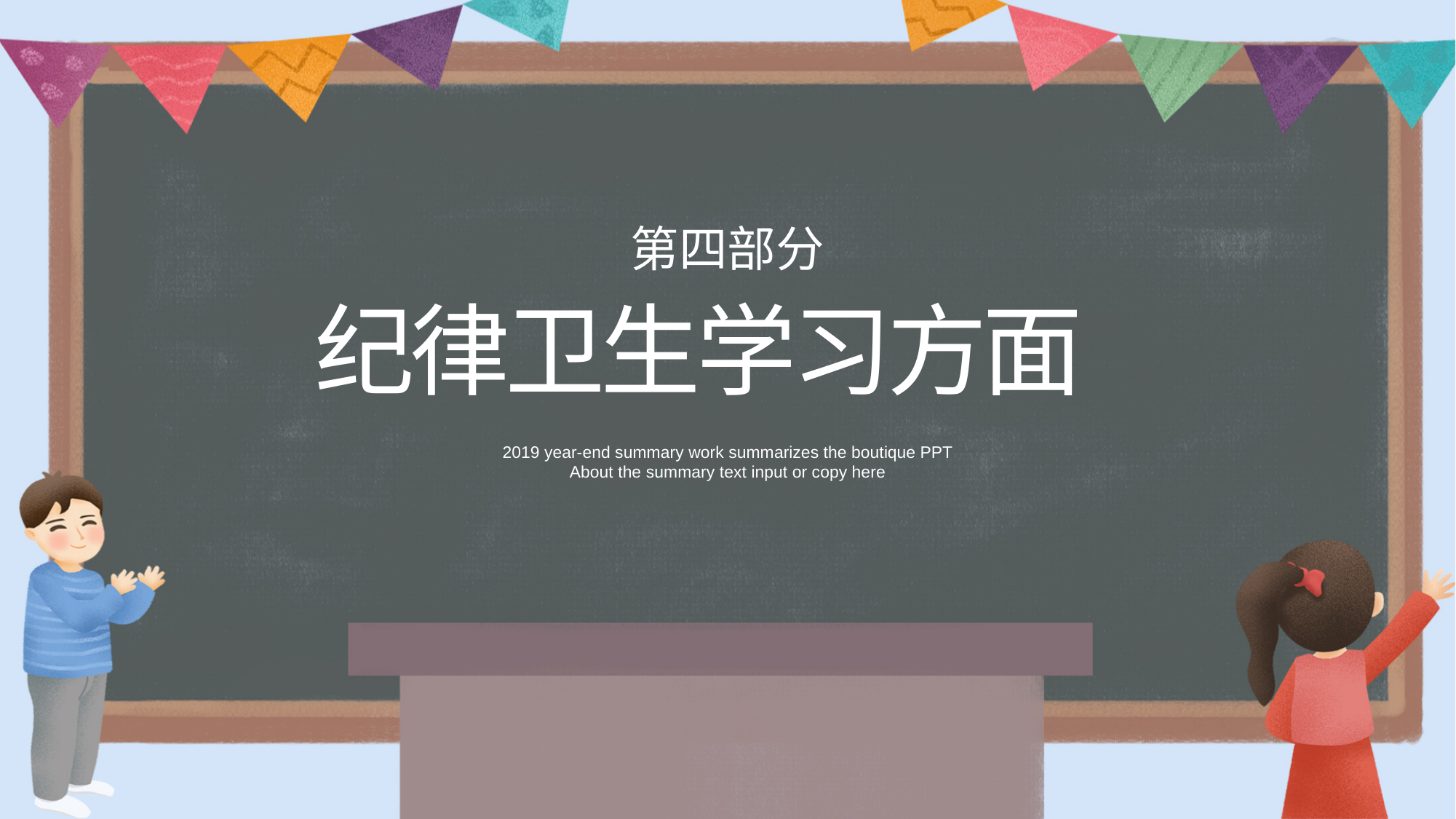

第四部分
纪律卫生学习方面
2019 year-end summary work summarizes the boutique PPT
About the summary text input or copy here